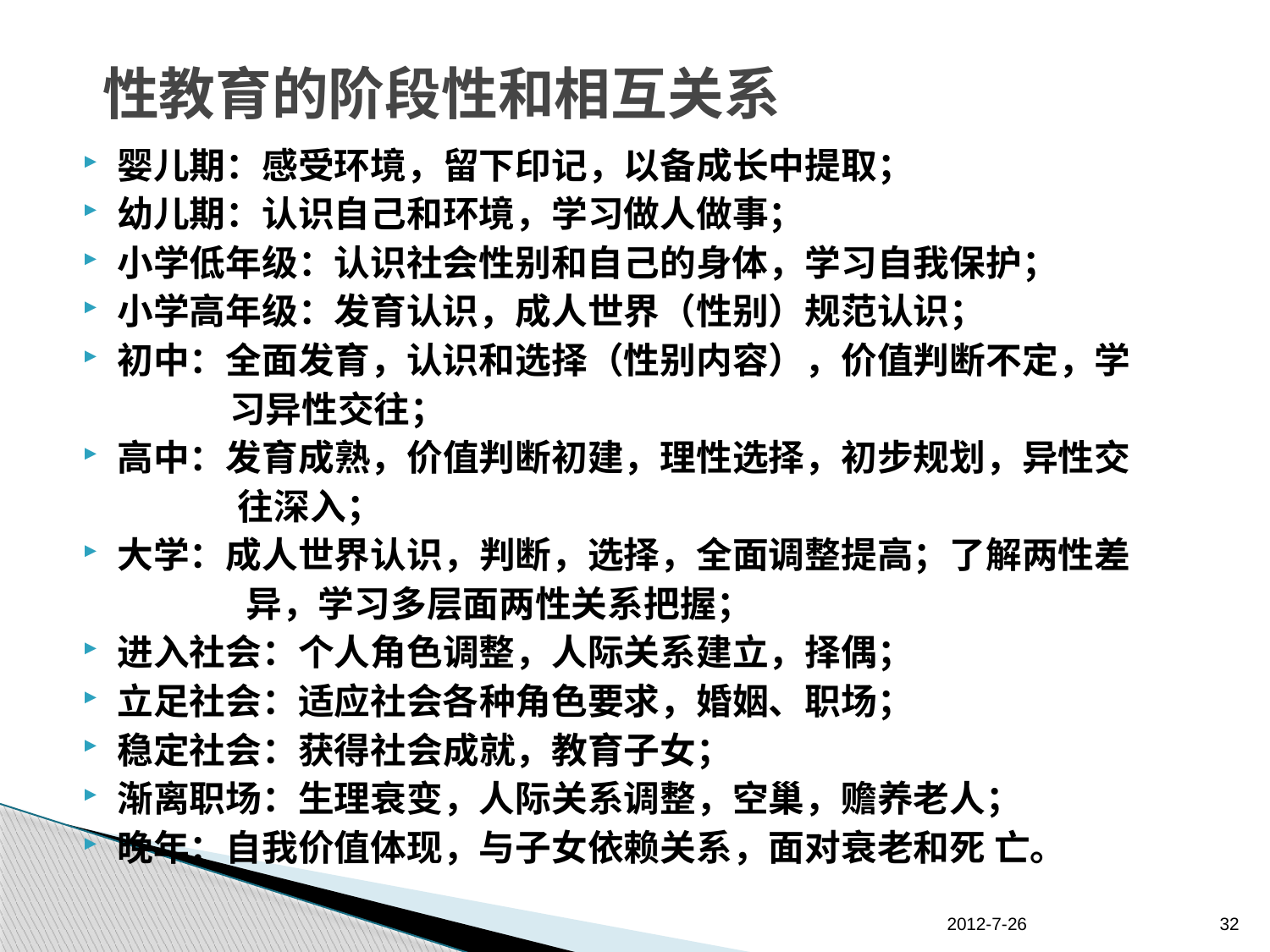

# 性教育的阶段性和相互关系
婴儿期：感受环境，留下印记，以备成长中提取；
幼儿期：认识自己和环境，学习做人做事；
小学低年级：认识社会性别和自己的身体，学习自我保护；
小学高年级：发育认识，成人世界（性别）规范认识；
初中：全面发育，认识和选择（性别内容），价值判断不定，学
                 习异性交往；
高中：发育成熟，价值判断初建，理性选择，初步规划，异性交
                  往深入；
大学：成人世界认识，判断，选择，全面调整提高；了解两性差
                   异，学习多层面两性关系把握；
进入社会：个人角色调整，人际关系建立，择偶；
立足社会：适应社会各种角色要求，婚姻、职场；
稳定社会：获得社会成就，教育子女；
渐离职场：生理衰变，人际关系调整，空巢，赡养老人；
晚年：自我价值体现，与子女依赖关系，面对衰老和死 亡。

2012-7-26
32